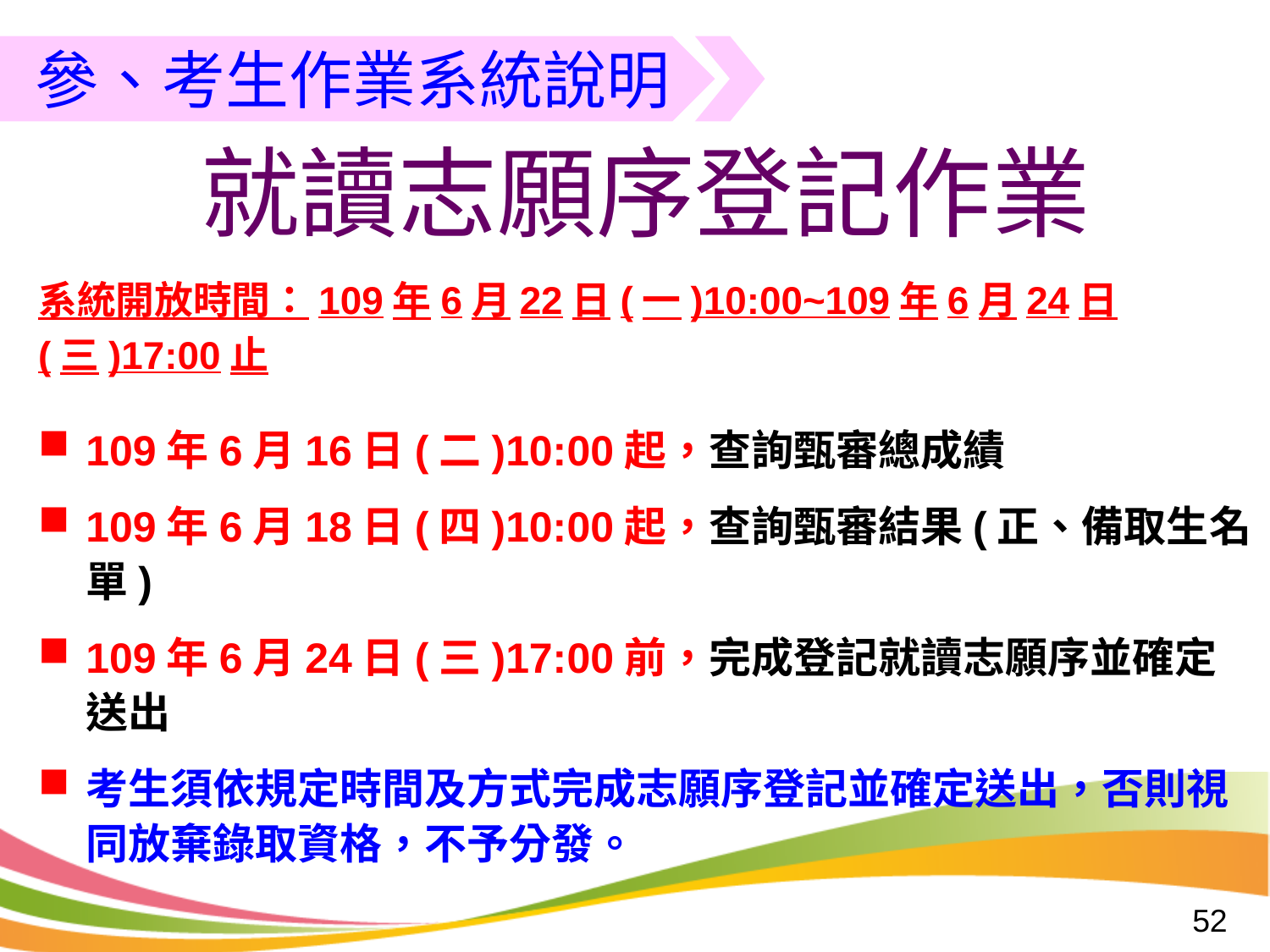

四、就讀志願序登記業時程

參、考生作業系統說明

就讀志願序登記作業
系統開放時間：109年6月22日(一)10:00~109年6月24日(三)17:00止
109年6月16日(二)10:00起，查詢甄審總成績
109年6月18日(四)10:00起，查詢甄審結果(正、備取生名單)
109年6月24日(三)17:00前，完成登記就讀志願序並確定送出
考生須依規定時間及方式完成志願序登記並確定送出，否則視同放棄錄取資格，不予分發。